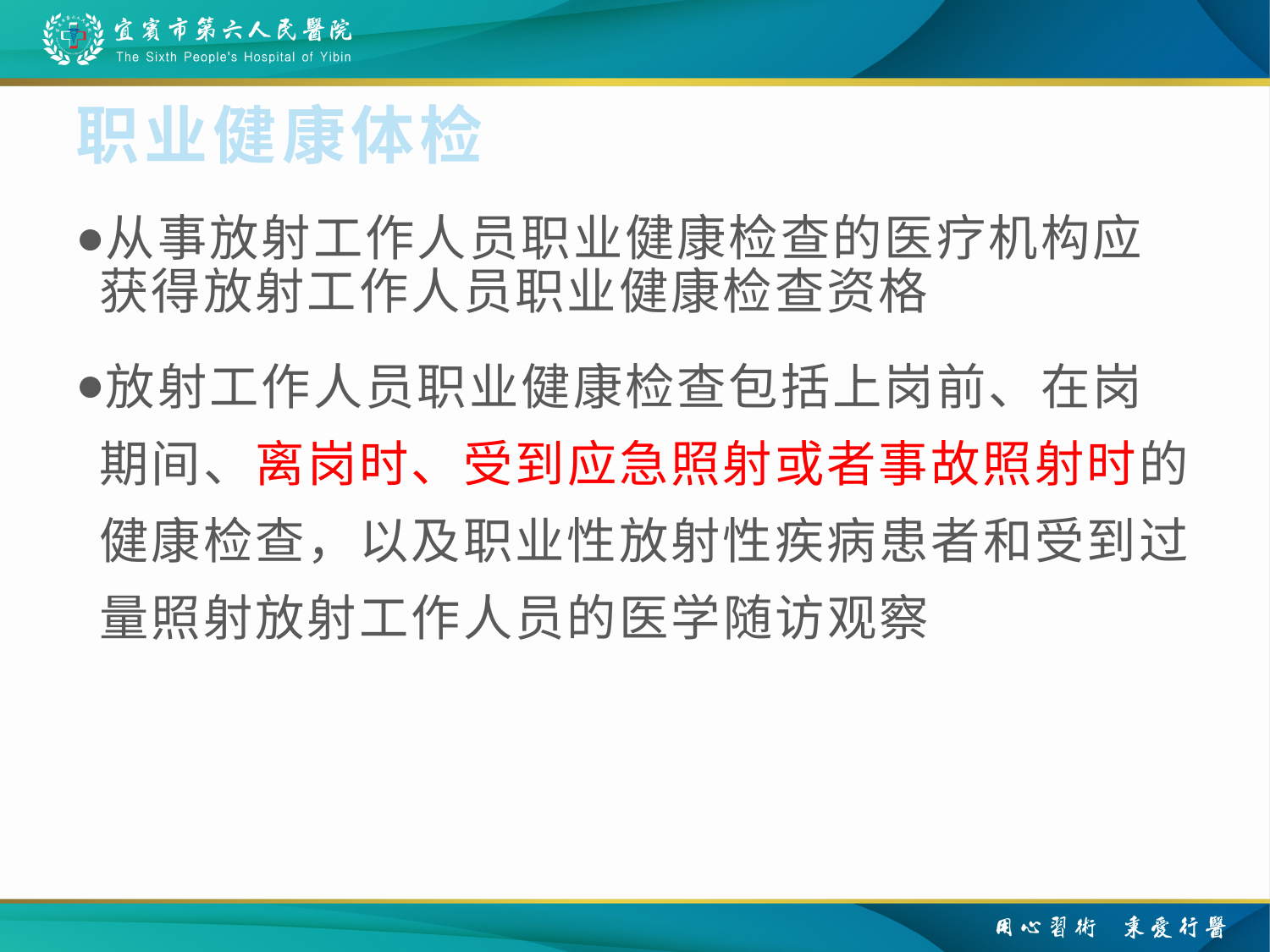

# 职业健康体检
从事放射工作人员职业健康检查的医疗机构应获得放射工作人员职业健康检查资格
放射工作人员职业健康检查包括上岗前、在岗期间、离岗时、受到应急照射或者事故照射时的健康检查，以及职业性放射性疾病患者和受到过量照射放射工作人员的医学随访观察